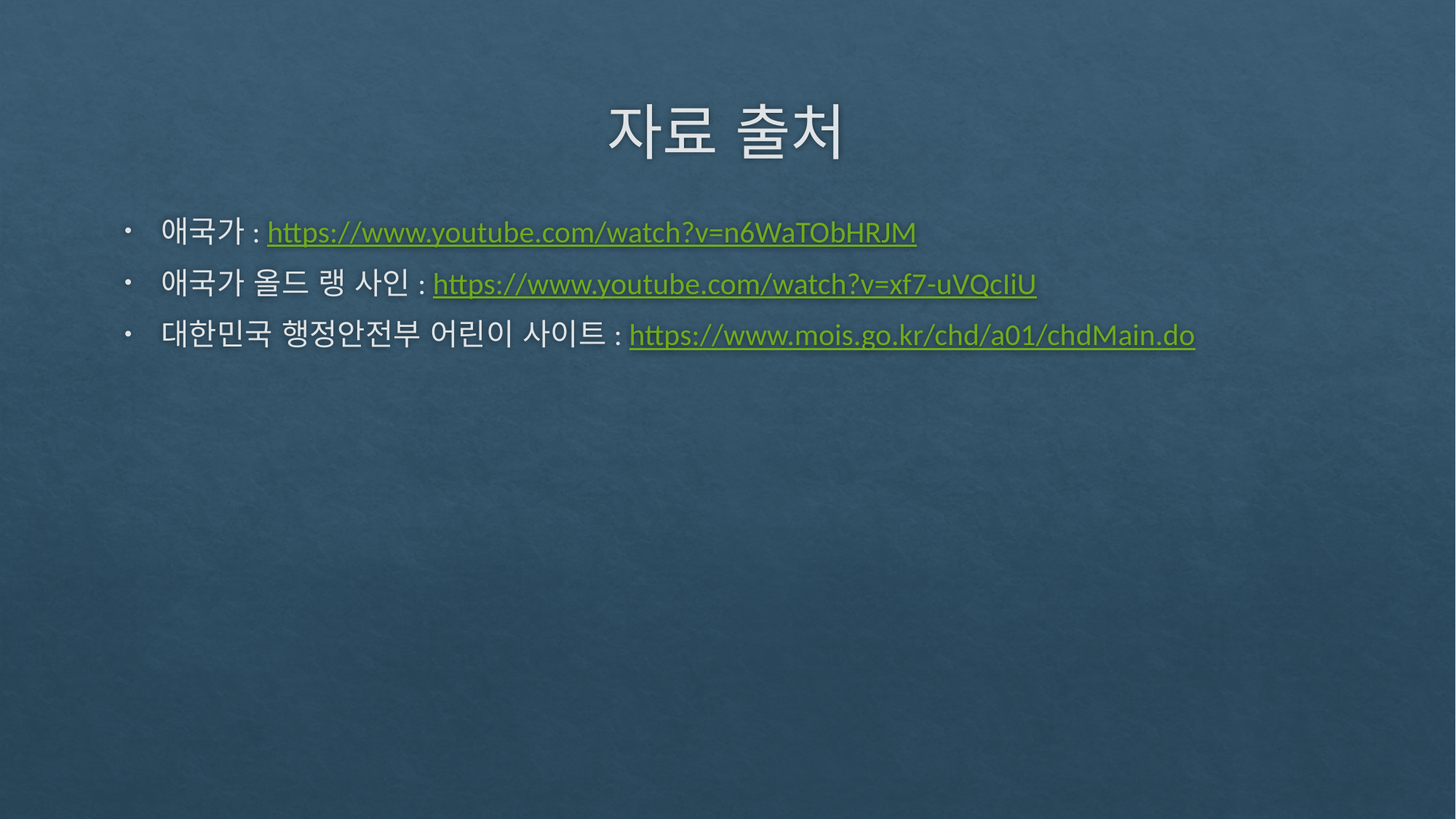

# 자료 출처
애국가: https://www.youtube.com/watch?v=n6WaTObHRJM
애국가 올드 랭 사인: https://www.youtube.com/watch?v=xf7-uVQcIiU
대한민국 행정안전부 어린이 사이트: https://www.mois.go.kr/chd/a01/chdMain.do